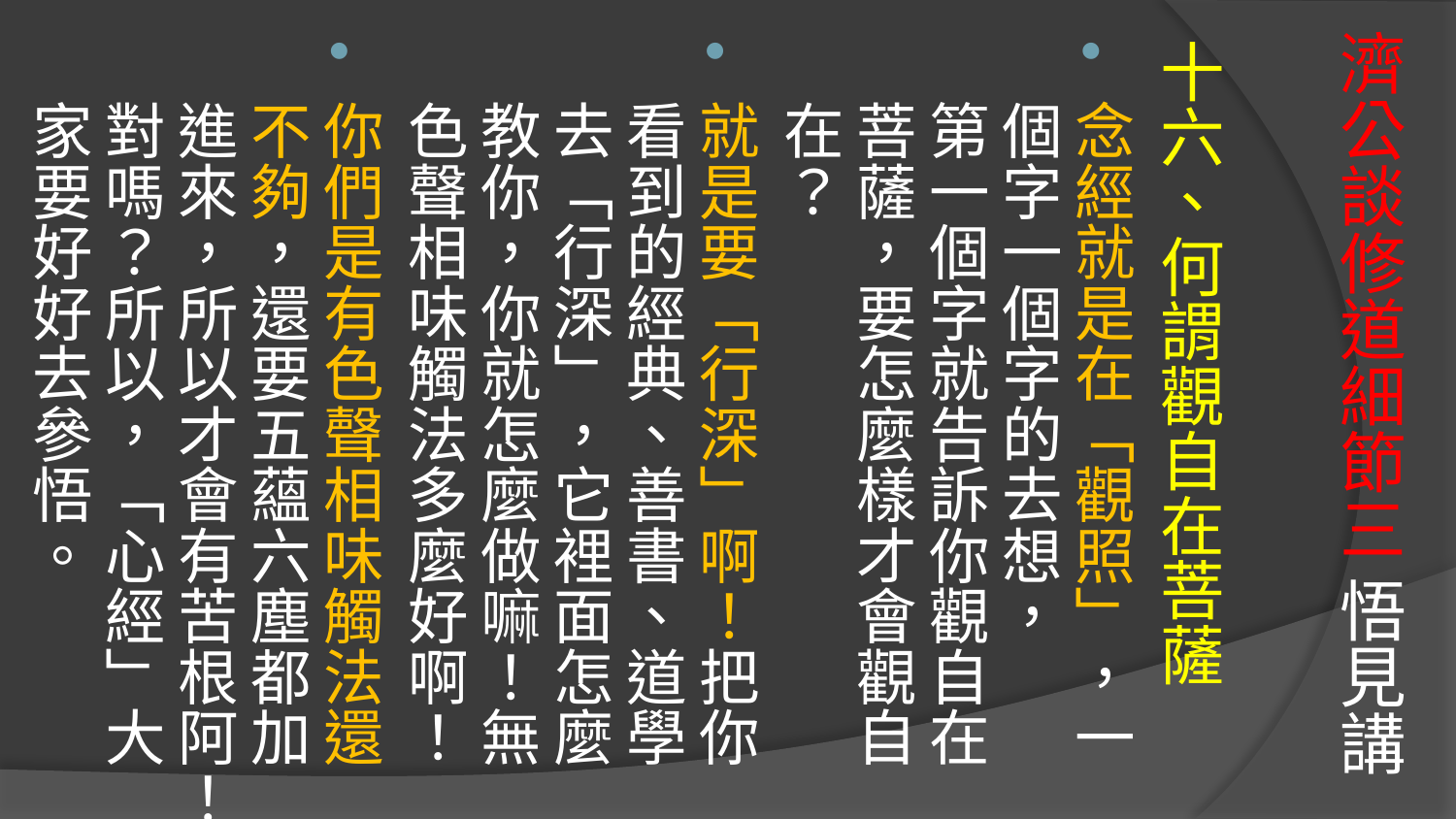

十六、何謂觀自在菩薩
念經就是在「觀照」，一個字一個字的去想，
第一個字就告訴你觀自在菩薩，要怎麼樣才會觀自在？
就是要「行深」啊！把你看到的經典、善書、道學去「行深」，它裡面怎麼教你，你就怎麼做嘛！無色聲相味觸法多麼好啊！
你們是有色聲相味觸法還不夠，還要五蘊六塵都加進來，所以才會有苦根阿！對嗎？所以，「心經」大家要好好去參悟。
# 濟公談修道細節三 悟見講